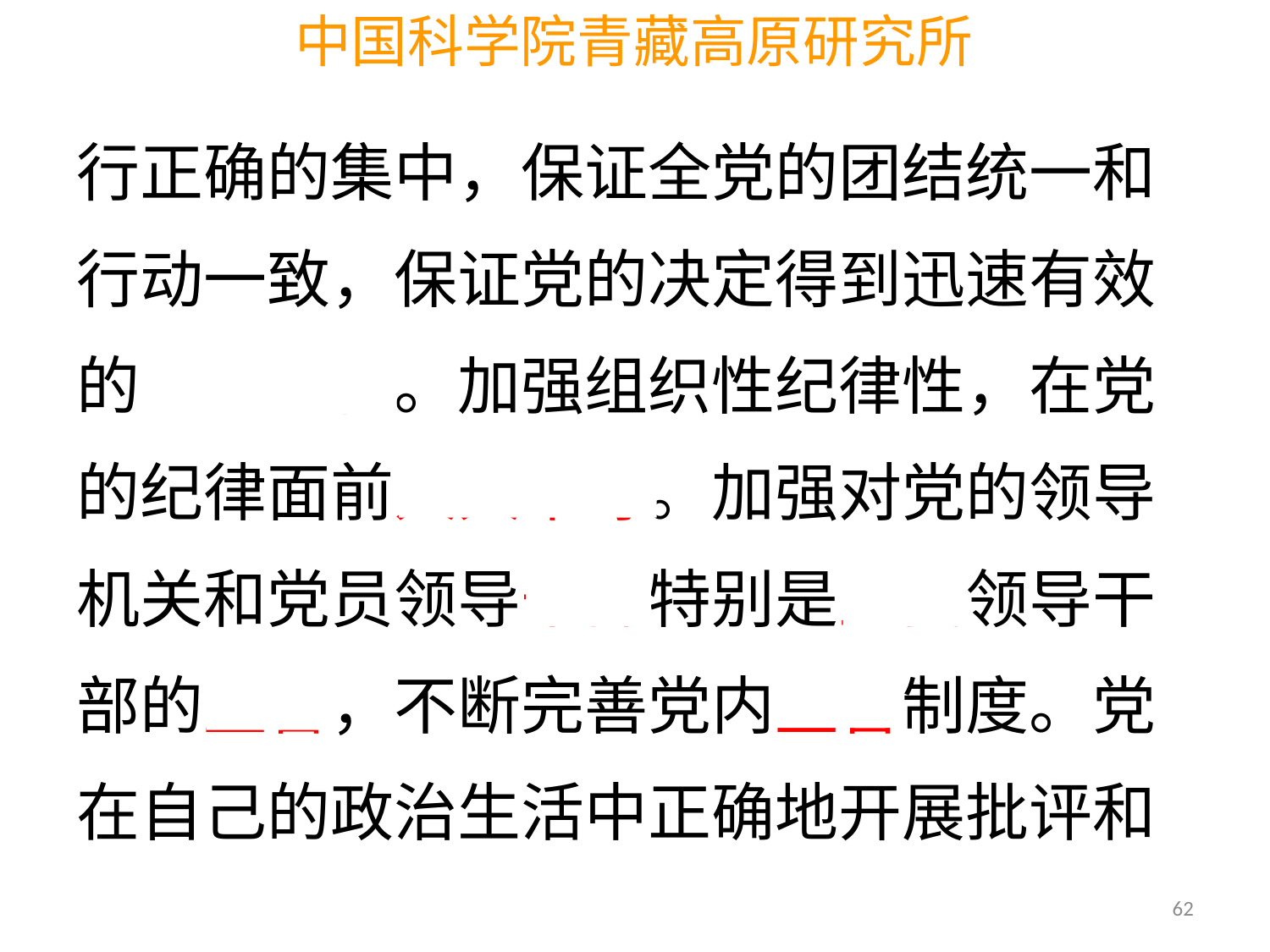

# 行正确的集中，保证全党的团结统一和行动一致，保证党的决定得到迅速有效的贯彻执行。加强组织性纪律性，在党的纪律面前人人平等。加强对党的领导机关和党员领导干部特别是主要领导干部的监督，不断完善党内监督制度。党在自己的政治生活中正确地开展批评和

62